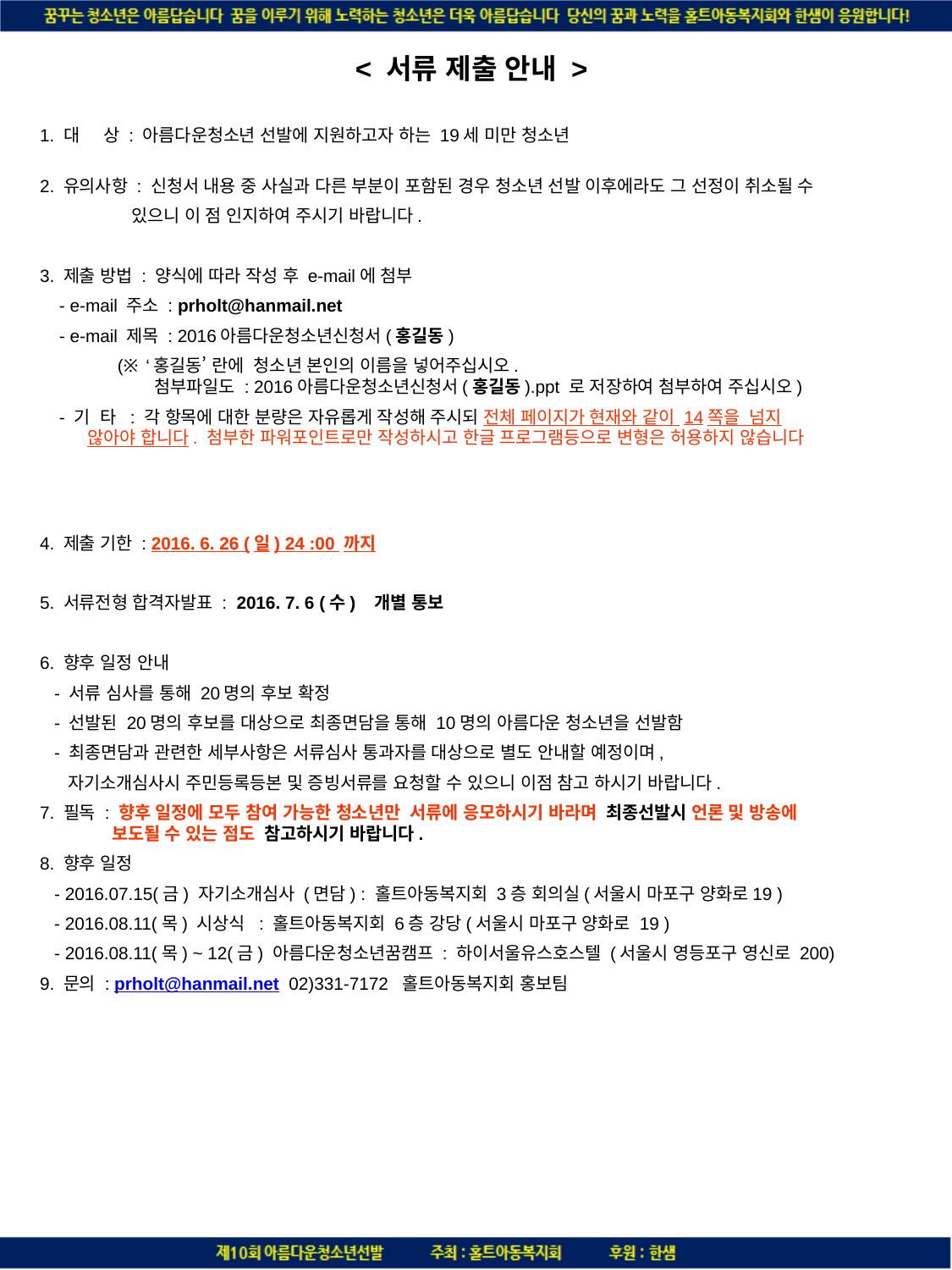

< 서류 제출 안내 >

1. 대     상 : 아름다운청소년 선발에 지원하고자 하는 19세 미만 청소년
2. 유의사항 : 신청서 내용 중 사실과 다른 부분이 포함된 경우 청소년 선발 이후에라도 그 선정이 취소될 수
                  있으니 이 점 인지하여 주시기 바랍니다.

3. 제출 방법 : 양식에 따라 작성 후 e-mail에 첨부
    - e-mail 주소 : prholt@hanmail.net
    - e-mail 제목 : 2016아름다운청소년신청서(홍길동)
                (※ ‘홍길동’ 란에  청소년 본인의 이름을 넣어주십시오.
             첨부파일도 : 2016아름다운청소년신청서(홍길동).ppt 로 저장하여 첨부하여 주십시오)
    - 기  타  : 각 항목에 대한 분량은 자유롭게 작성해 주시되 전체 페이지가 현재와 같이 14쪽을  넘지                         않아야 합니다. 첨부한 파워포인트로만 작성하시고 한글 프로그램등으로 변형은 허용하지 않습니다

4. 제출 기한 : 2016. 6. 26 (일) 24 :00 까지

5. 서류전형 합격자발표 :  2016. 7. 6 (수)   개별 통보

6. 향후 일정 안내
   - 서류 심사를 통해 20명의 후보 확정
   - 선발된 20명의 후보를 대상으로 최종면담을 통해 10명의 아름다운 청소년을 선발함
   - 최종면담과 관련한 세부사항은 서류심사 통과자를 대상으로 별도 안내할 예정이며,
     자기소개심사시 주민등록등본 및 증빙서류를 요청할 수 있으니 이점 참고 하시기 바랍니다.
7. 필독 : 향후 일정에 모두 참여 가능한 청소년만  서류에 응모하시기 바라며  최종선발시 언론 및 방송에
     보도될 수 있는 점도  참고하시기 바랍니다.
8. 향후 일정
   - 2016.07.15(금) 자기소개심사 (면담) : 홀트아동복지회 3층 회의실(서울시 마포구 양화로19 )
   - 2016.08.11(목) 시상식  : 홀트아동복지회 6층 강당(서울시 마포구 양화로 19 )
   - 2016.08.11(목) ~ 12(금) 아름다운청소년꿈캠프 : 하이서울유스호스텔 (서울시 영등포구 영신로 200)
9. 문의 : prholt@hanmail.net  02)331-7172  홀트아동복지회 홍보팀